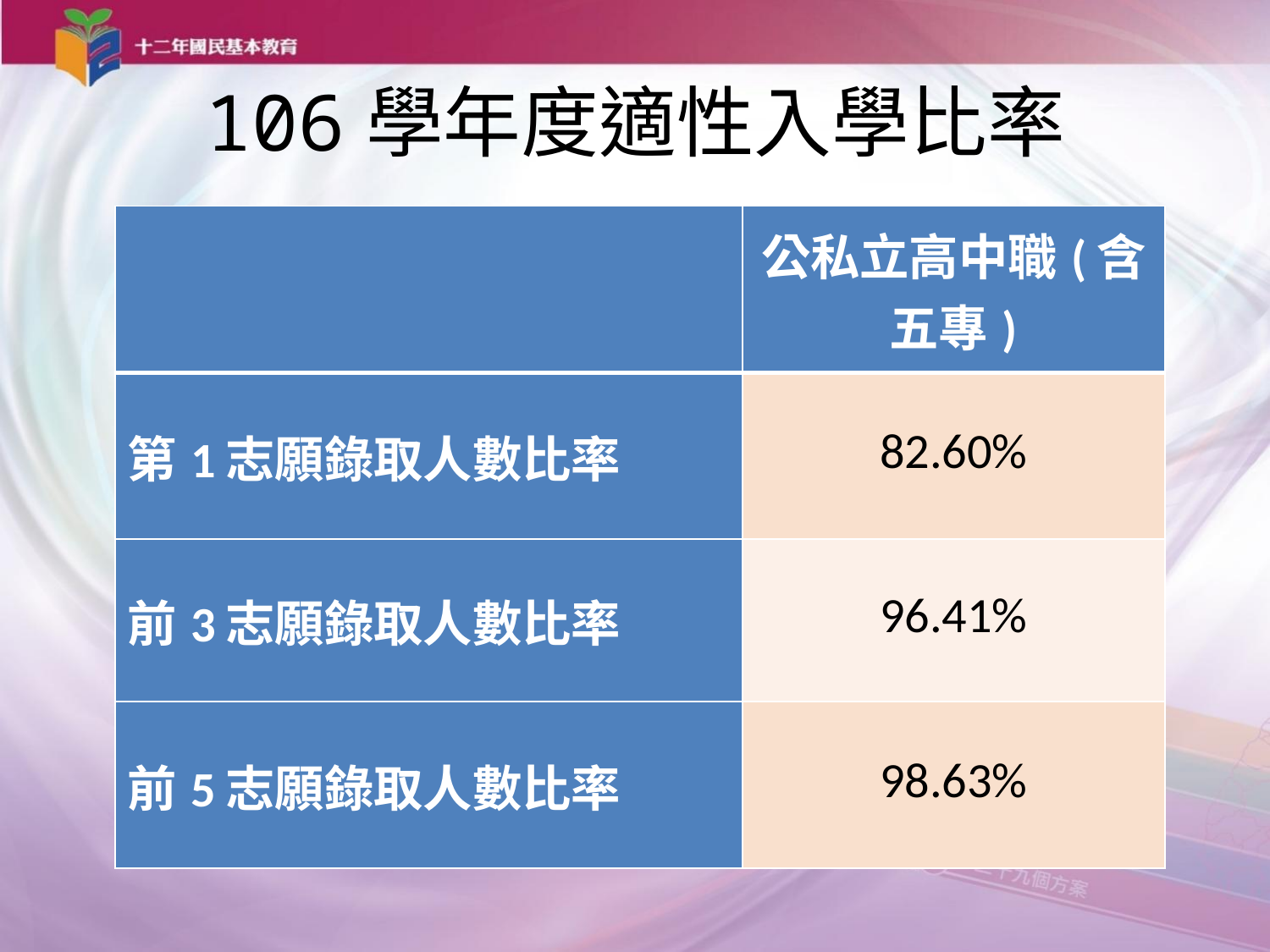

106學年度適性入學比率
|  | 公私立高中職(含五專) |
| --- | --- |
| 第1志願錄取人數比率 | 82.60% |
| 前3志願錄取人數比率 | 96.41% |
| 前5志願錄取人數比率 | 98.63% |